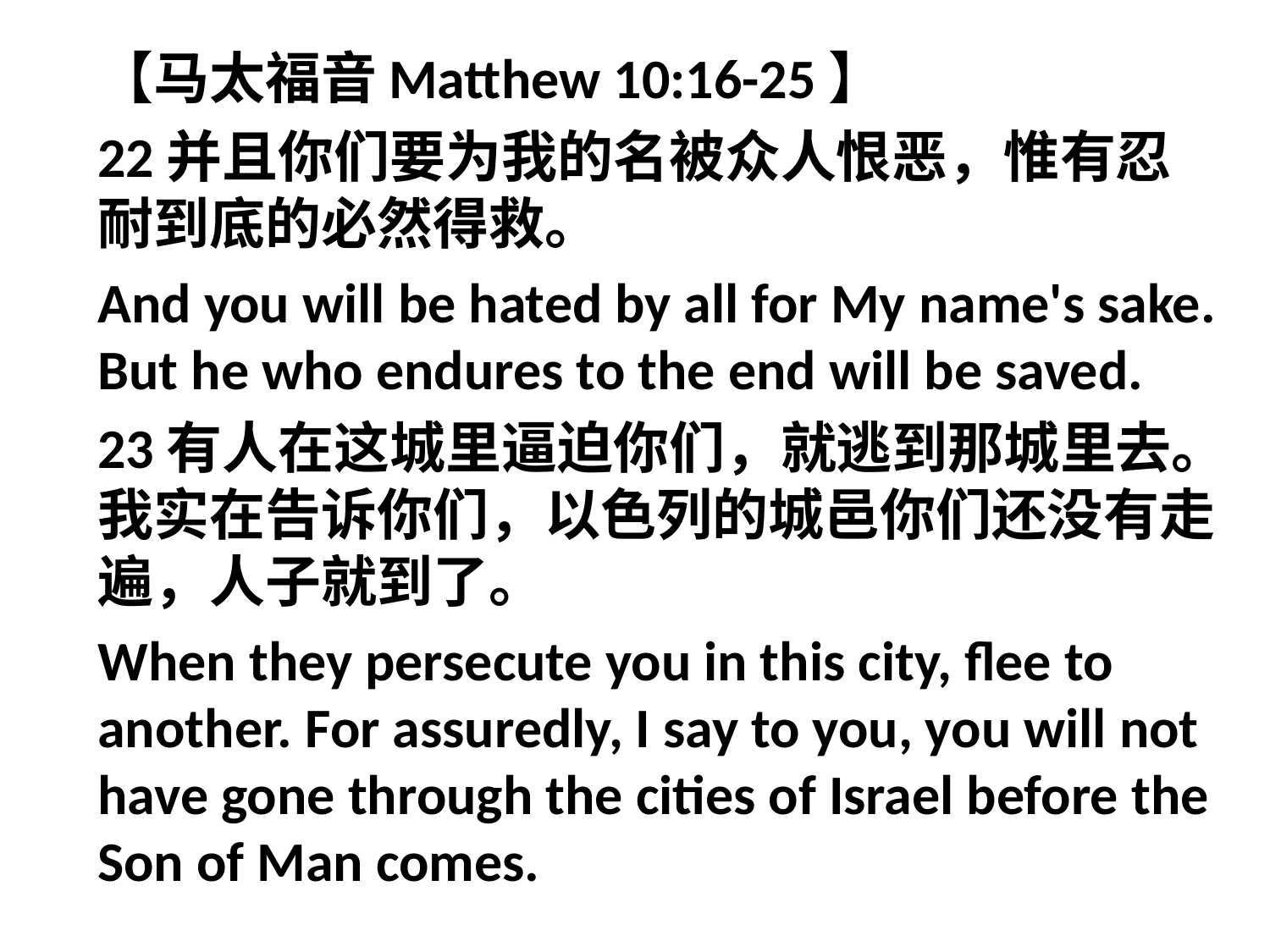

【马太福音Matthew 10:16-25】
22并且你们要为我的名被众人恨恶，惟有忍耐到底的必然得救。
And you will be hated by all for My name's sake. But he who endures to the end will be saved.
23有人在这城里逼迫你们，就逃到那城里去。我实在告诉你们，以色列的城邑你们还没有走遍，人子就到了。
When they persecute you in this city, flee to another. For assuredly, I say to you, you will not have gone through the cities of Israel before the Son of Man comes.